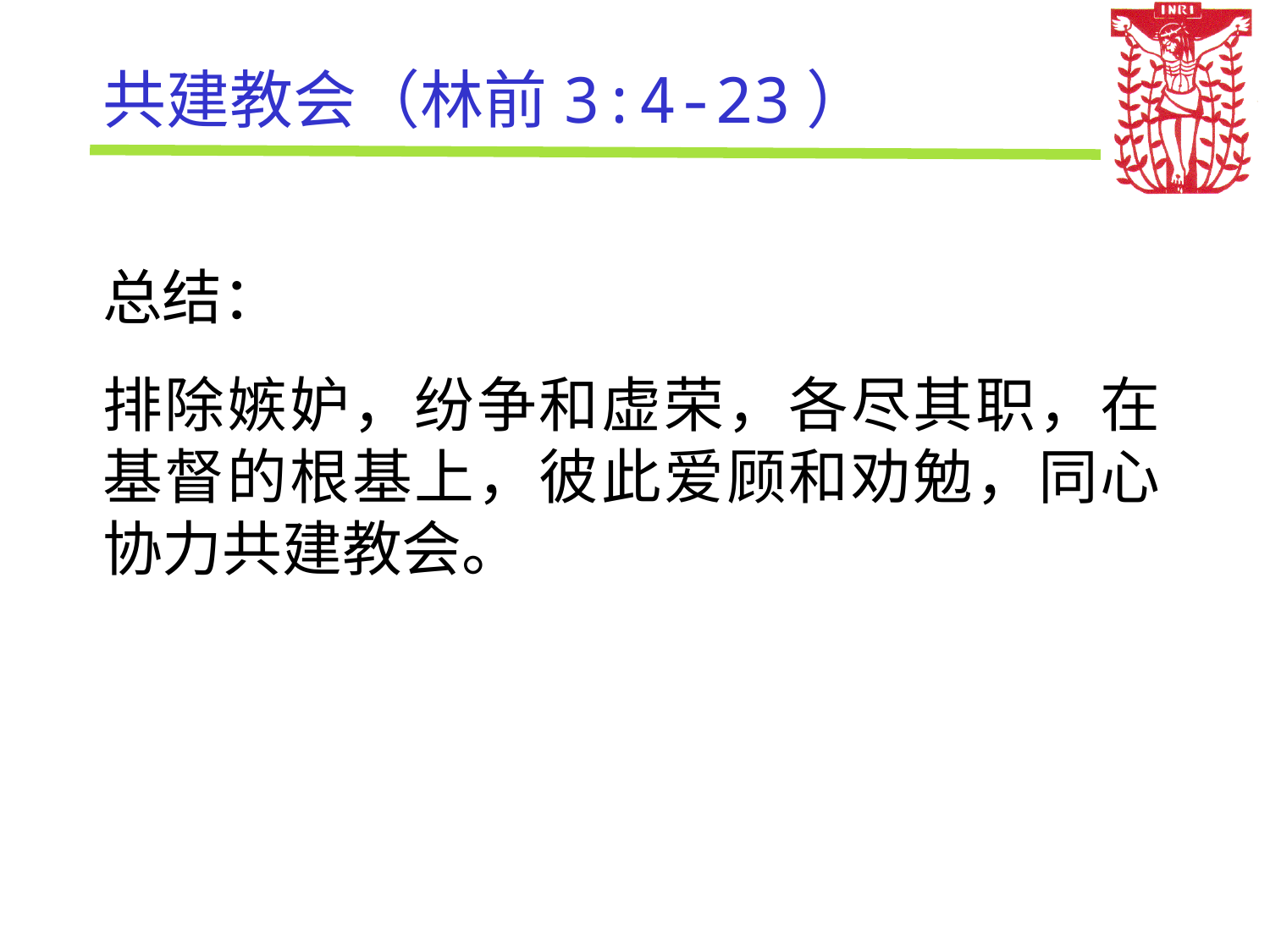

# 共建教会（林前3:4-23）

总结：
排除嫉妒，纷争和虚荣，各尽其职，在基督的根基上，彼此爱顾和劝勉，同心协力共建教会。